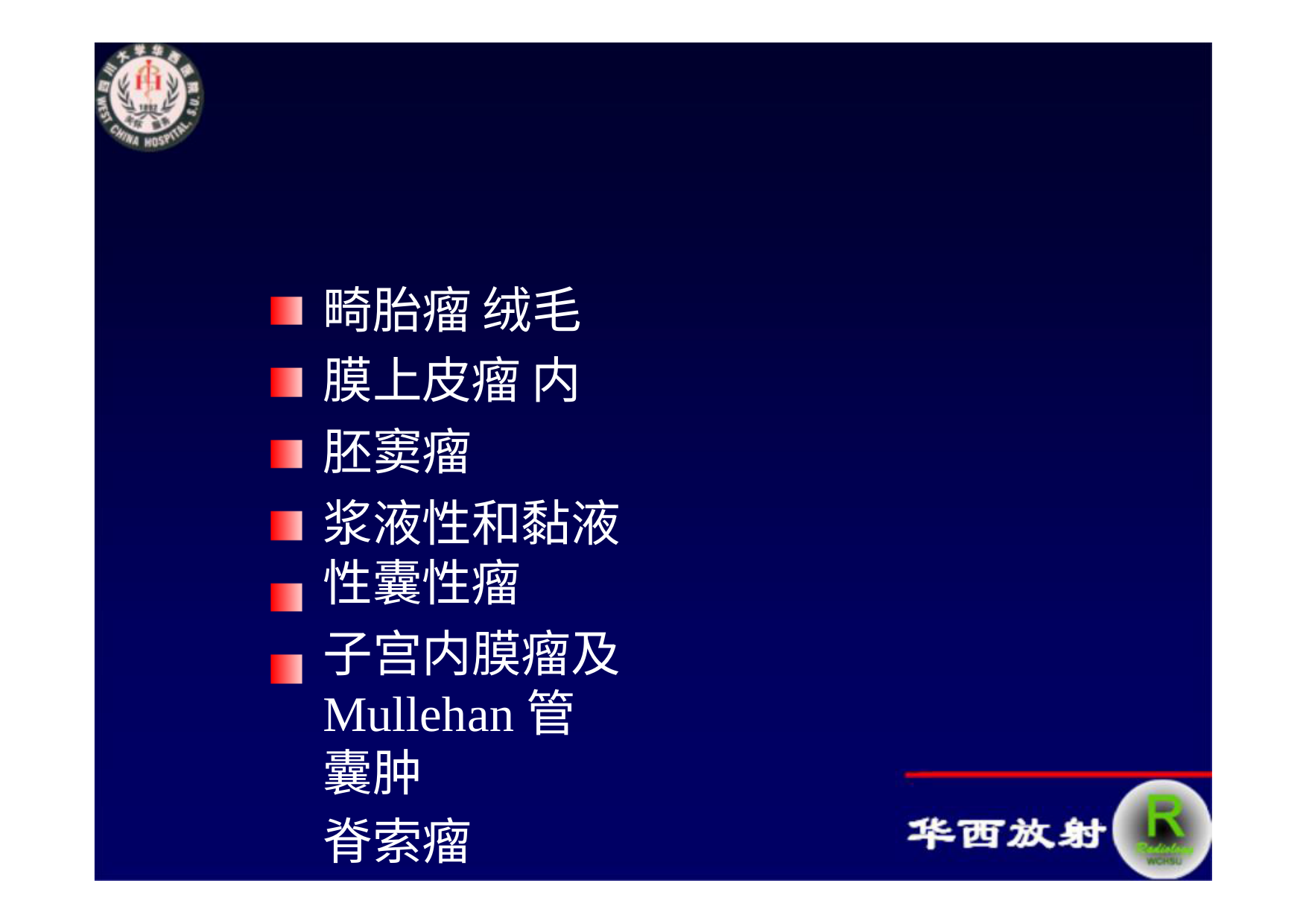

来自胚胎生殖泌尿残留组织
畸胎瘤 绒毛膜上皮瘤 内胚窦瘤

浆液性和黏液性囊性瘤

子宫内膜瘤及Mullehan管囊肿

脊索瘤